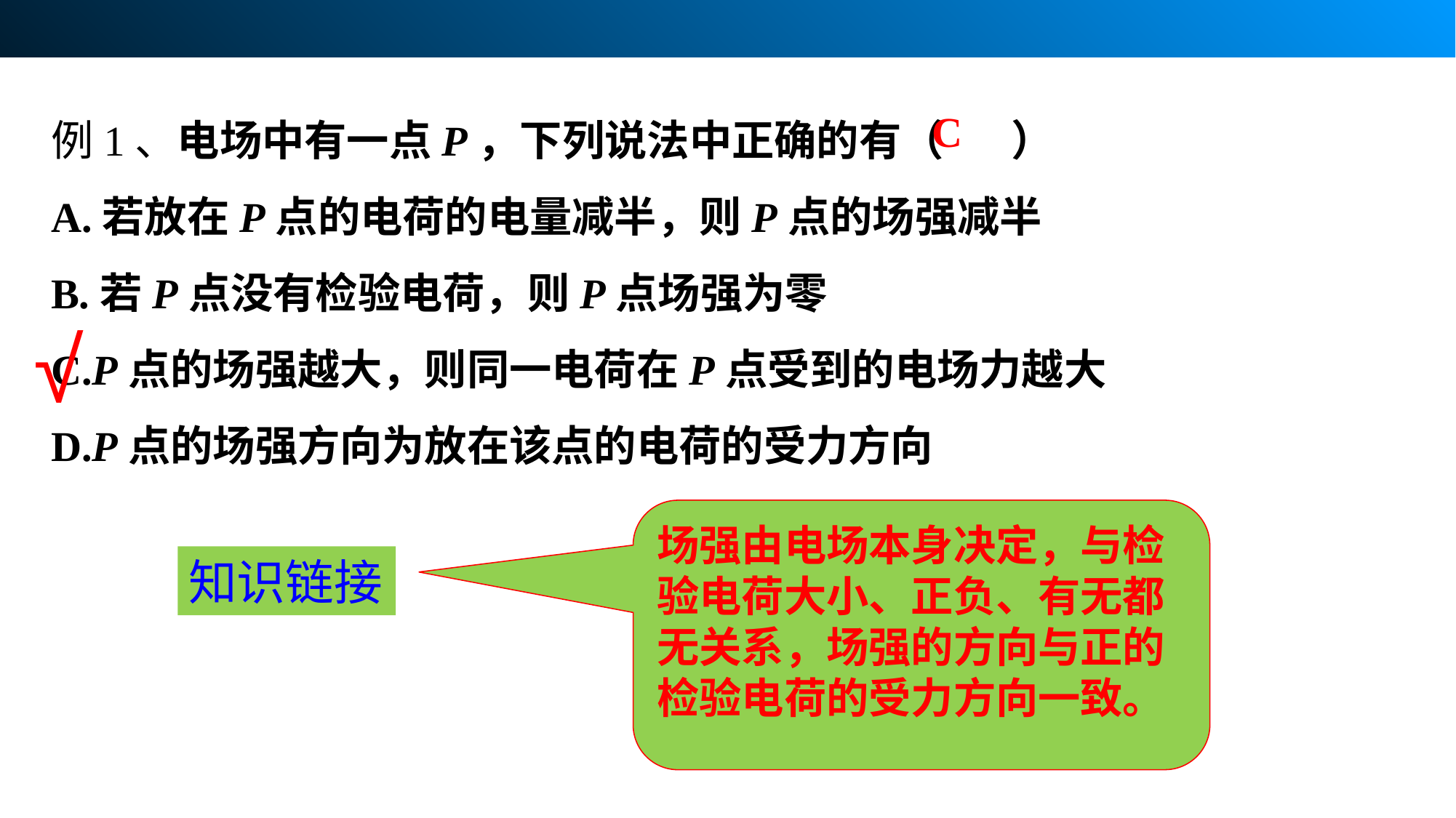

例1、电场中有一点P，下列说法中正确的有（       ）
A.若放在P点的电荷的电量减半，则P点的场强减半
B.若P点没有检验电荷，则P点场强为零
C.P点的场强越大，则同一电荷在P点受到的电场力越大
D.P点的场强方向为放在该点的电荷的受力方向
C
√
场强由电场本身决定，与检验电荷大小、正负、有无都无关系，场强的方向与正的检验电荷的受力方向一致。
知识链接